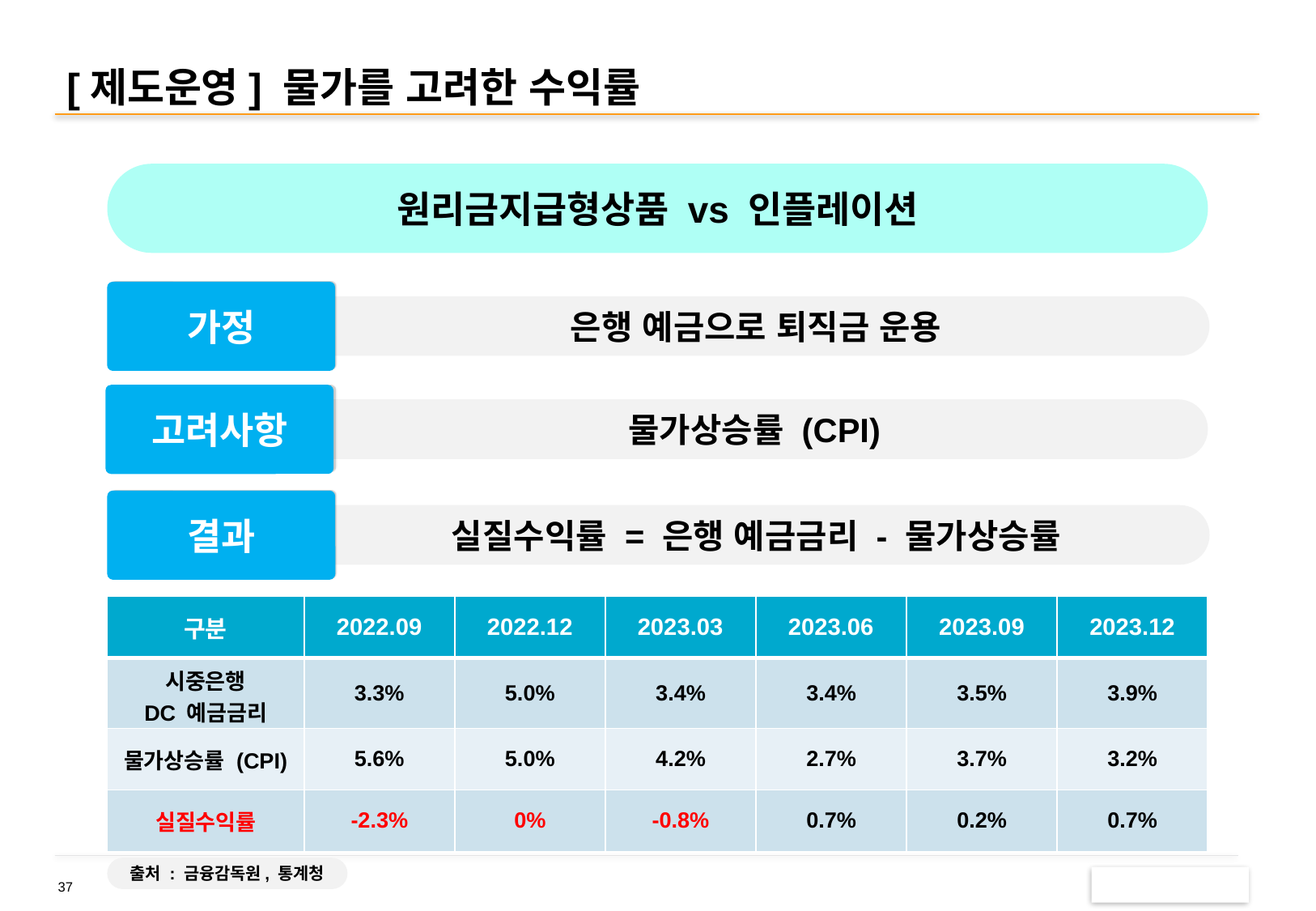

# [제도운영] 물가를 고려한 수익률

원리금지급형상품 vs 인플레이션

가정
은행 예금으로 퇴직금 운용
고려사항
물가상승률 (CPI)
결과
실질수익률 = 은행 예금금리 - 물가상승률
| 구분 | 2022.09 | 2022.12 | 2023.03 | 2023.06 | 2023.09 | 2023.12 |
| --- | --- | --- | --- | --- | --- | --- |
| 시중은행 DC 예금금리 | 3.3% | 5.0% | 3.4% | 3.4% | 3.5% | 3.9% |
| 물가상승률 (CPI) | 5.6% | 5.0% | 4.2% | 2.7% | 3.7% | 3.2% |
| 실질수익률 | -2.3% | 0% | -0.8% | 0.7% | 0.2% | 0.7% |
출처 : 금융감독원, 통계청